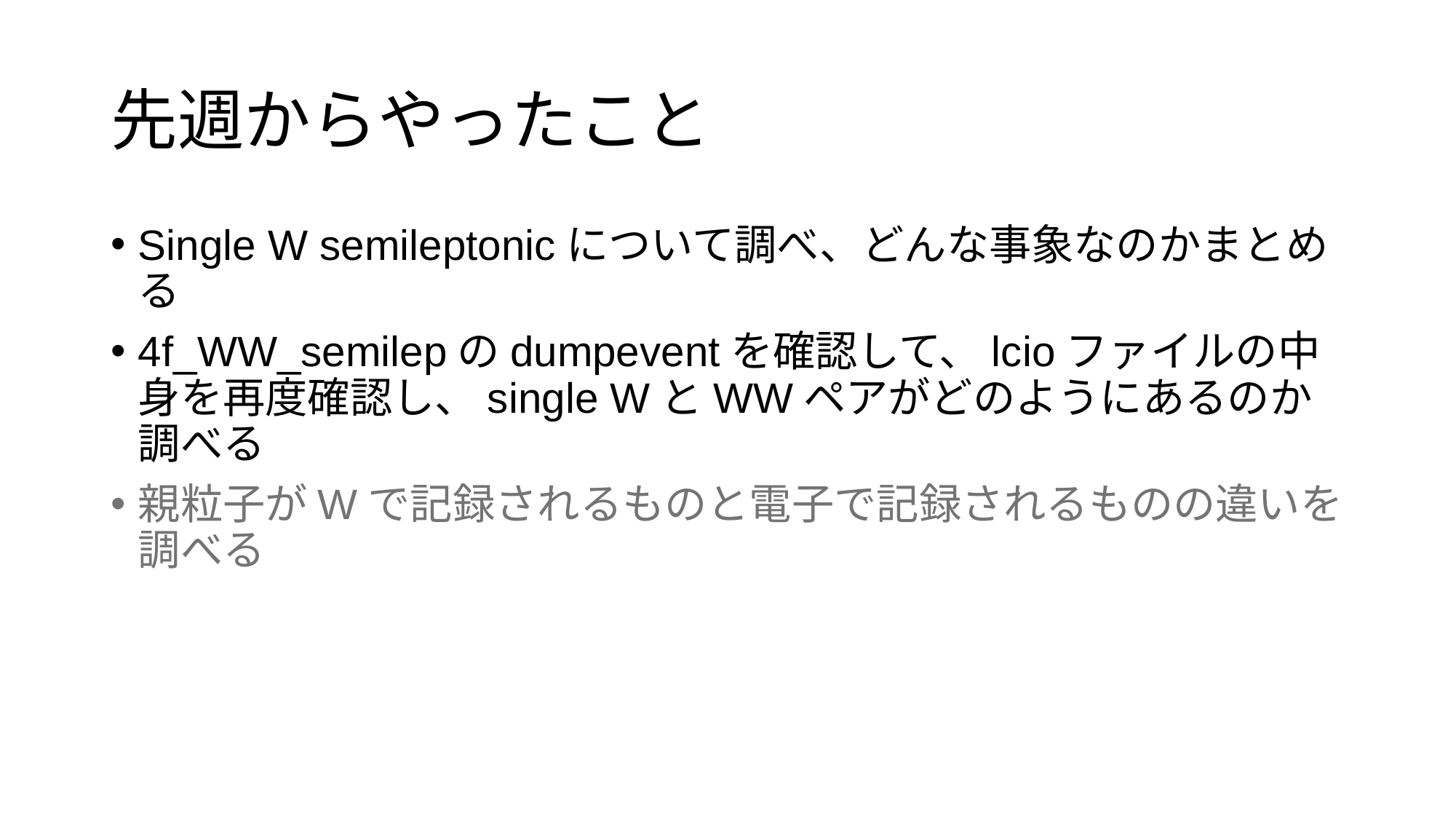

# 先週からやったこと
Single W semileptonicについて調べ、どんな事象なのかまとめる
4f_WW_semilepのdumpeventを確認して、lcioファイルの中身を再度確認し、single WとWWペアがどのようにあるのか調べる
親粒子がWで記録されるものと電子で記録されるものの違いを調べる